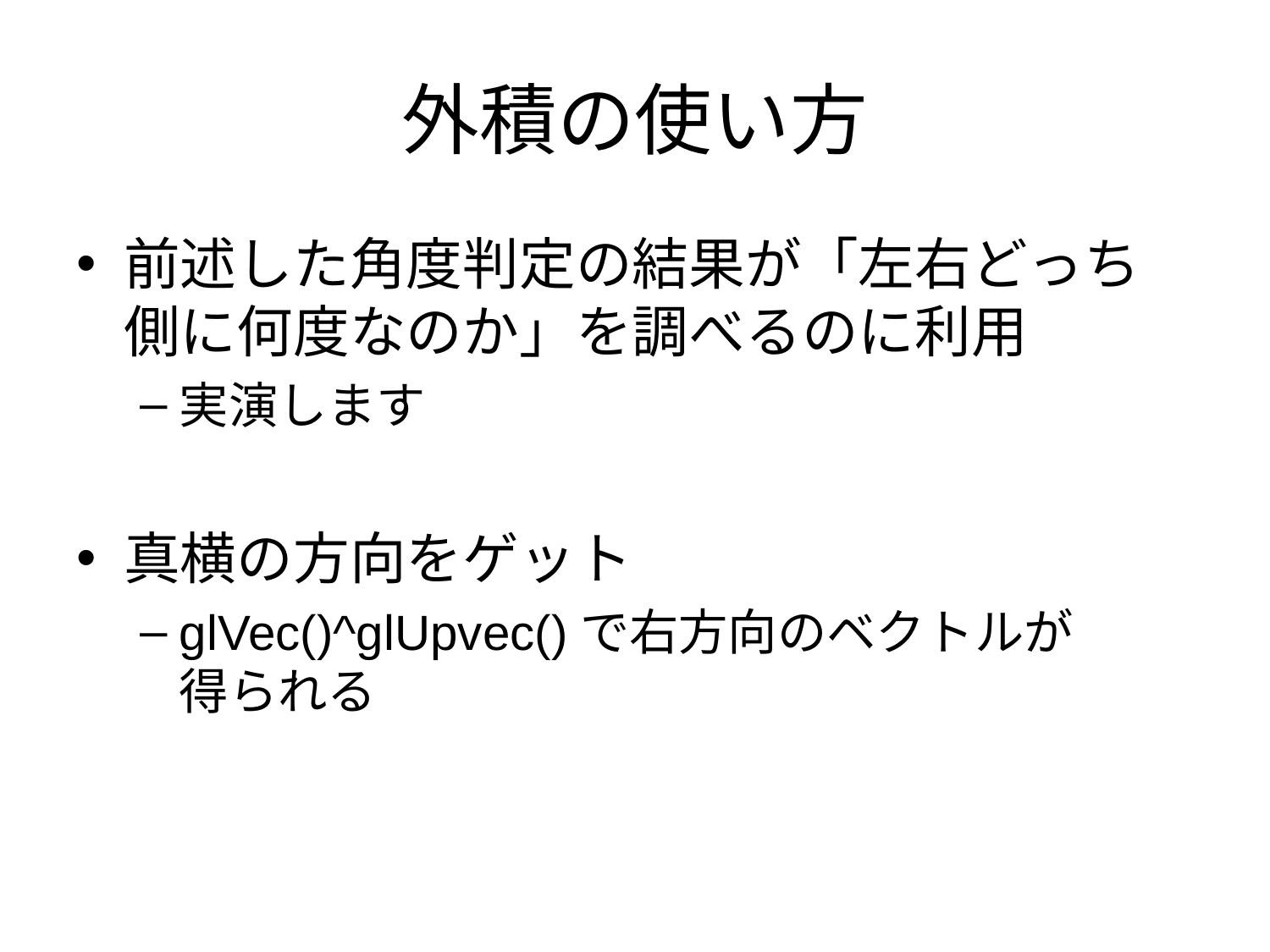

# 外積の使い方
前述した角度判定の結果が「左右どっち側に何度なのか」を調べるのに利用
実演します

真横の方向をゲット
glVec()^glUpvec()で右方向のベクトルが
得られる